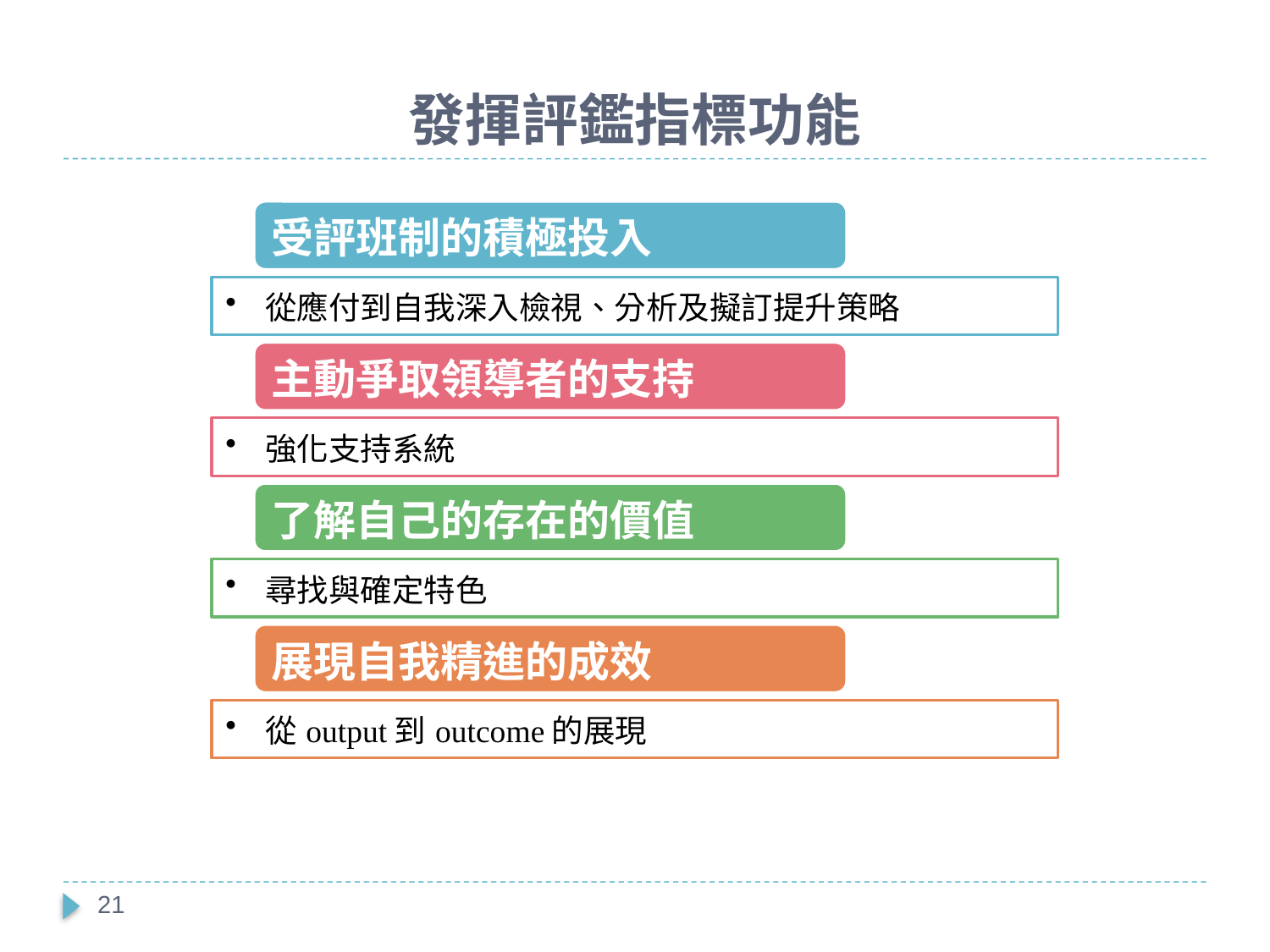

# 發揮評鑑指標功能
受評班制的積極投入
從應付到自我深入檢視、分析及擬訂提升策略
主動爭取領導者的支持
強化支持系統
了解自己的存在的價值
展現自我精進的成效
尋找與確定特色
從output到outcome的展現

21